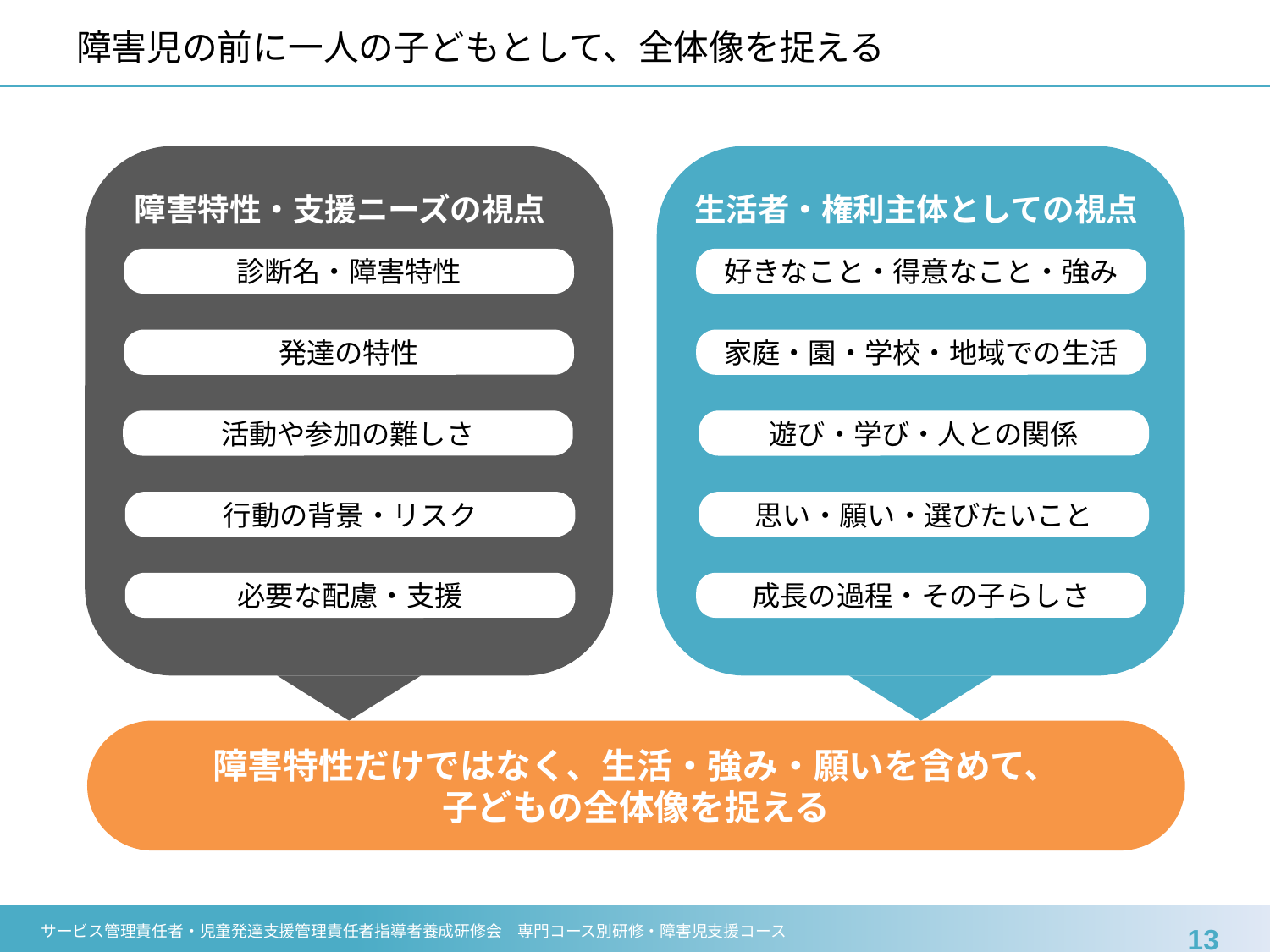

# 障害児の前に一人の子どもとして、全体像を捉える

障害特性・支援ニーズの視点
生活者・権利主体としての視点
診断名・障害特性
好きなこと・得意なこと・強み
発達の特性
家庭・園・学校・地域での生活
活動や参加の難しさ
遊び・学び・人との関係
行動の背景・リスク
思い・願い・選びたいこと
必要な配慮・支援
成長の過程・その子らしさ

障害特性だけではなく、生活・強み・願いを含めて、
子どもの全体像を捉える